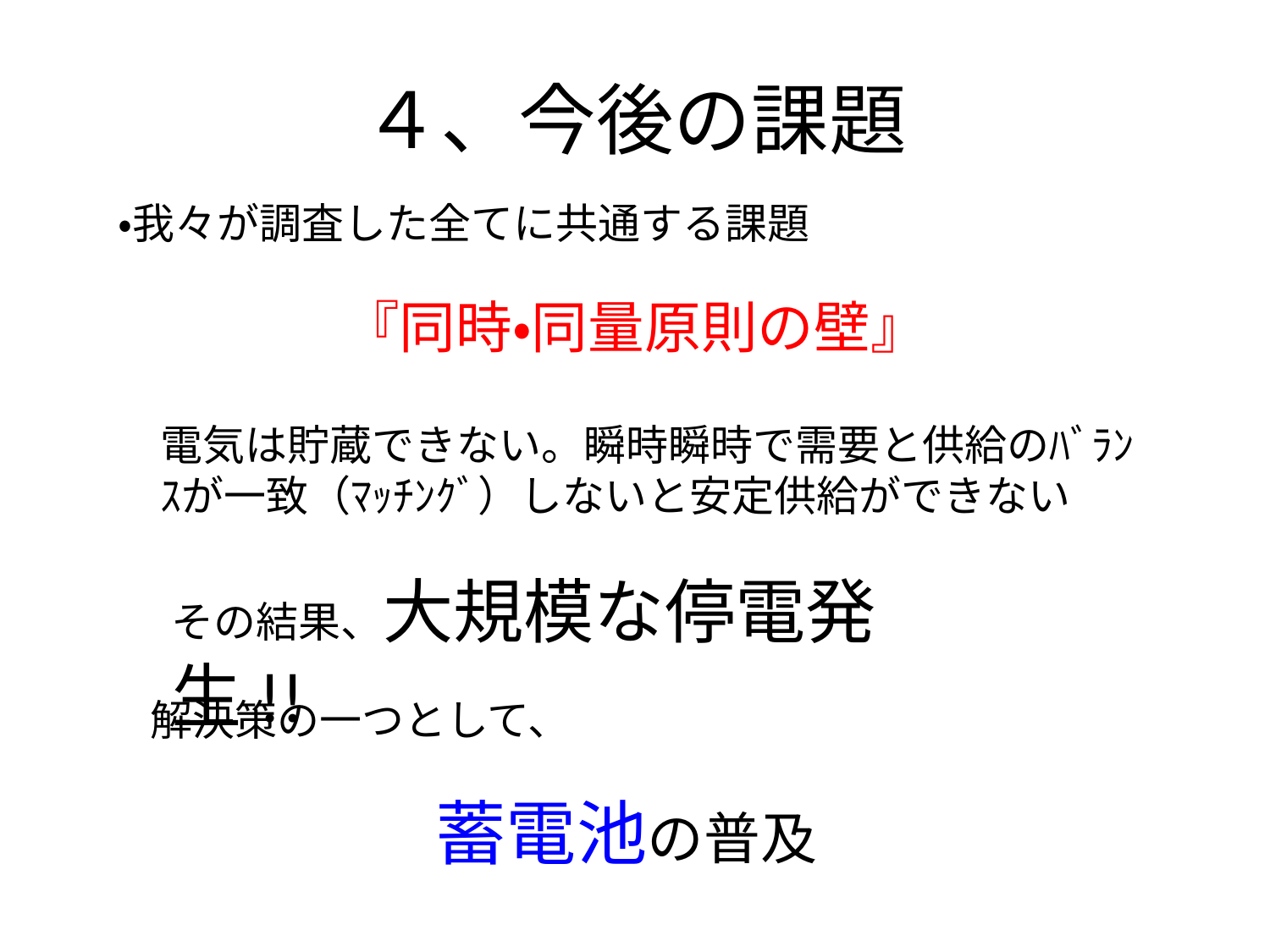

# ４、今後の課題
・我々が調査した全てに共通する課題

『同時・同量原則の壁』
電気は貯蔵できない。瞬時瞬時で需要と供給のﾊﾞﾗﾝｽが一致（ﾏｯﾁﾝｸﾞ）しないと安定供給ができない

その結果、大規模な停電発生!!
解決策の一つとして、
蓄電池の普及